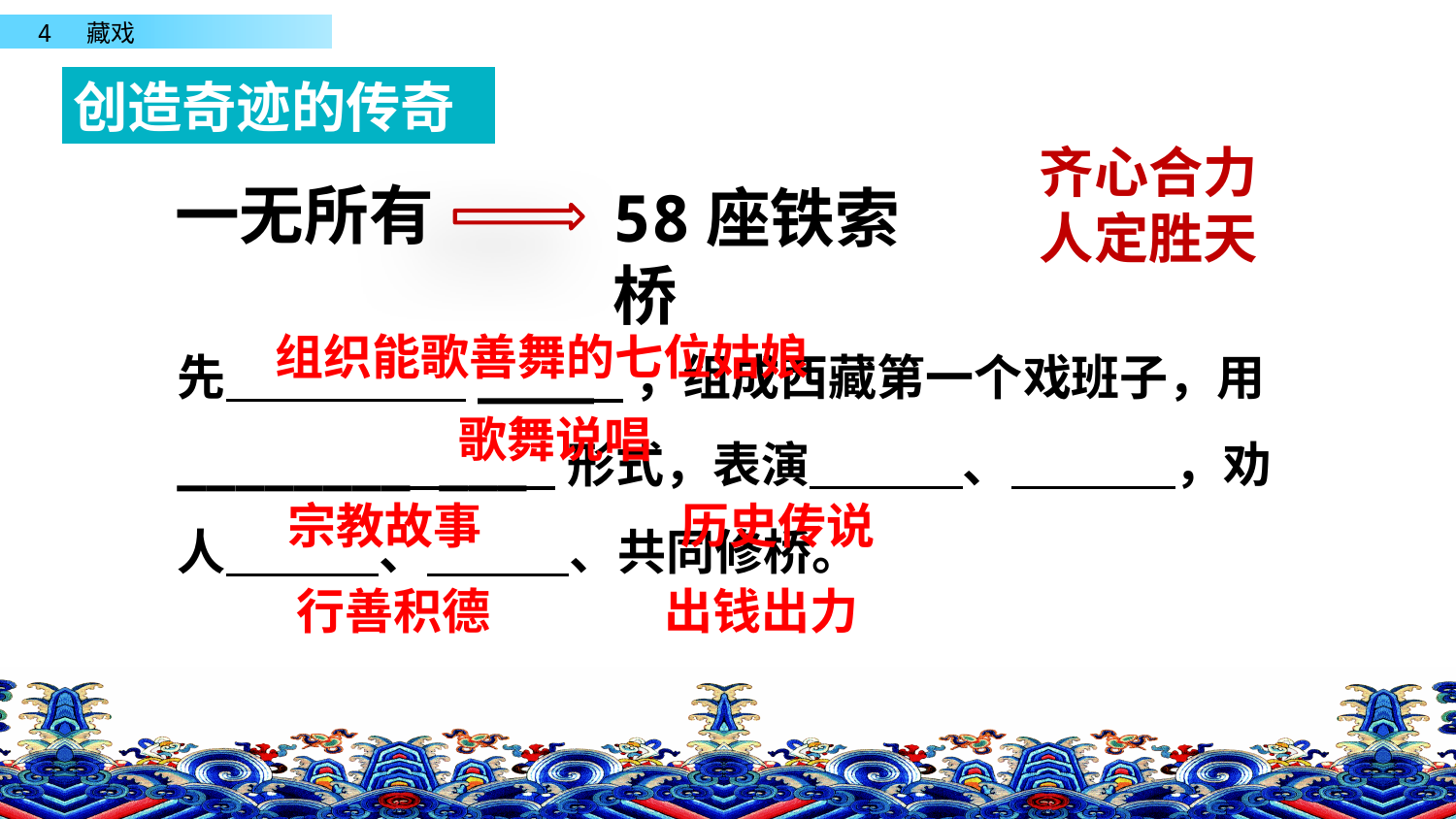

创造奇迹的传奇
齐心合力
人定胜天
一无所有
58座铁索桥

先                      ____ ，组成西藏第一个戏班子，用________ ___ 形式，表演              、               ，劝人              、             、共同修桥。
组织能歌善舞的七位姑娘
歌舞说唱
宗教故事
历史传说
行善积德
出钱出力